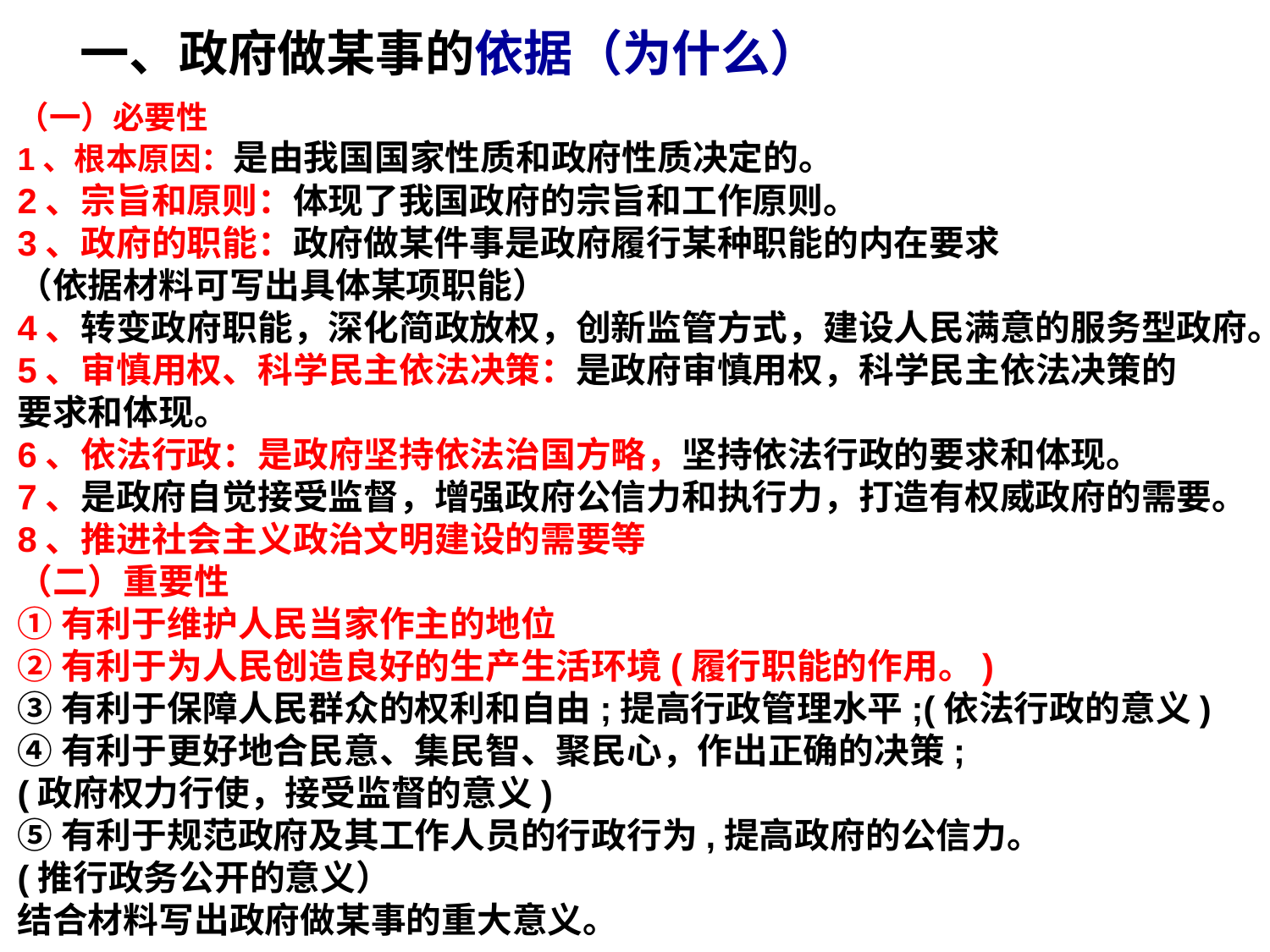

一、政府做某事的依据（为什么）
（一）必要性
1、根本原因：是由我国国家性质和政府性质决定的。
2、宗旨和原则：体现了我国政府的宗旨和工作原则。
3、政府的职能：政府做某件事是政府履行某种职能的内在要求
（依据材料可写出具体某项职能）
4、转变政府职能，深化简政放权，创新监管方式，建设人民满意的服务型政府。
5、审慎用权、科学民主依法决策：是政府审慎用权，科学民主依法决策的
要求和体现。
6、依法行政：是政府坚持依法治国方略，坚持依法行政的要求和体现。
7、是政府自觉接受监督，增强政府公信力和执行力，打造有权威政府的需要。
8、推进社会主义政治文明建设的需要等
（二）重要性
①有利于维护人民当家作主的地位
②有利于为人民创造良好的生产生活环境(履行职能的作用。)
③有利于保障人民群众的权利和自由;提高行政管理水平;(依法行政的意义)
④有利于更好地合民意、集民智、聚民心，作出正确的决策;
(政府权力行使，接受监督的意义)
⑤有利于规范政府及其工作人员的行政行为,提高政府的公信力。
(推行政务公开的意义）
结合材料写出政府做某事的重大意义。